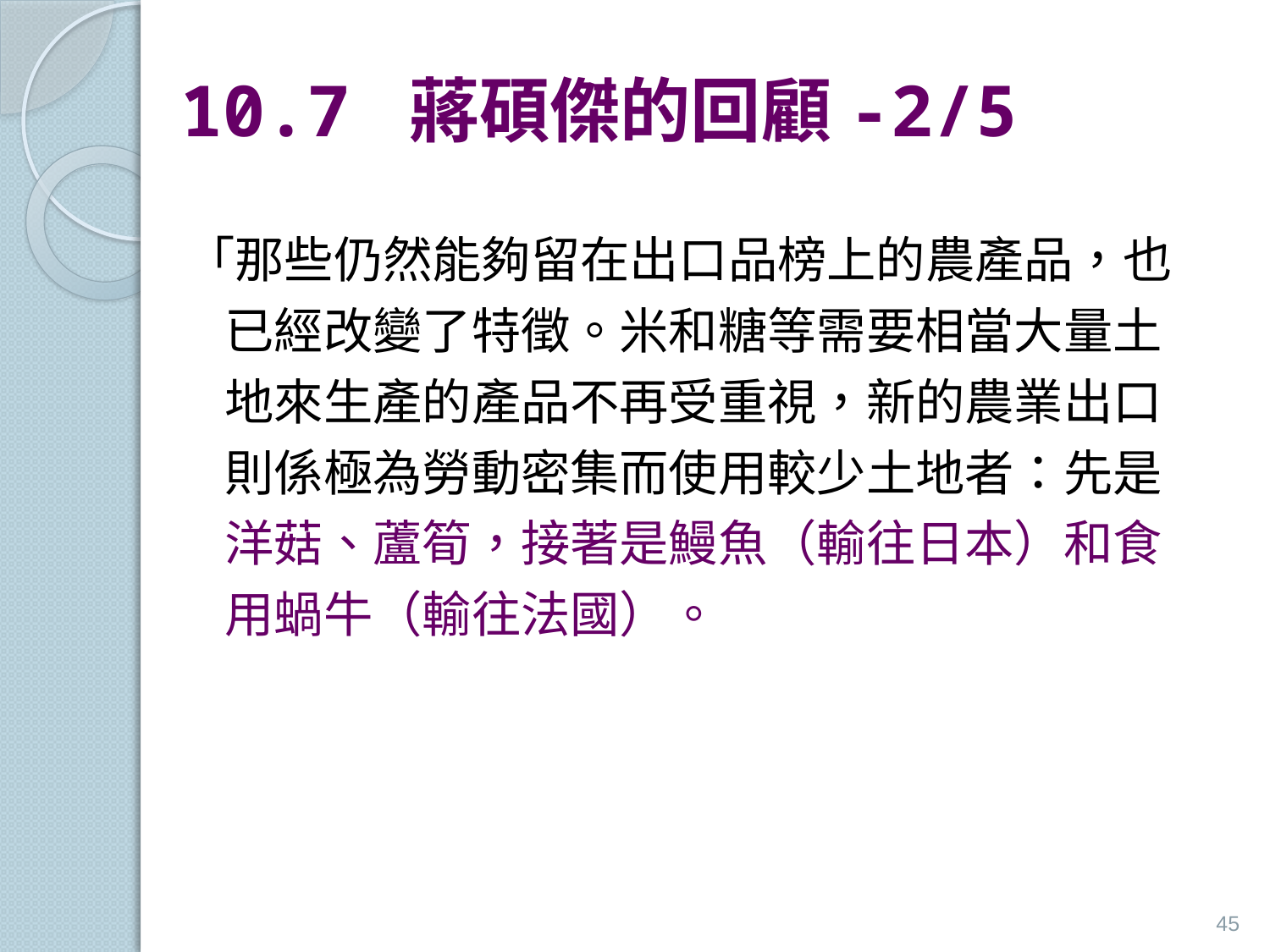

# 10.7 蔣碩傑的回顧-2/5
「那些仍然能夠留在出口品榜上的農產品，也已經改變了特徵。米和糖等需要相當大量土地來生產的產品不再受重視，新的農業出口則係極為勞動密集而使用較少土地者：先是洋菇、蘆筍，接著是鰻魚（輸往日本）和食用蝸牛（輸往法國）。
45